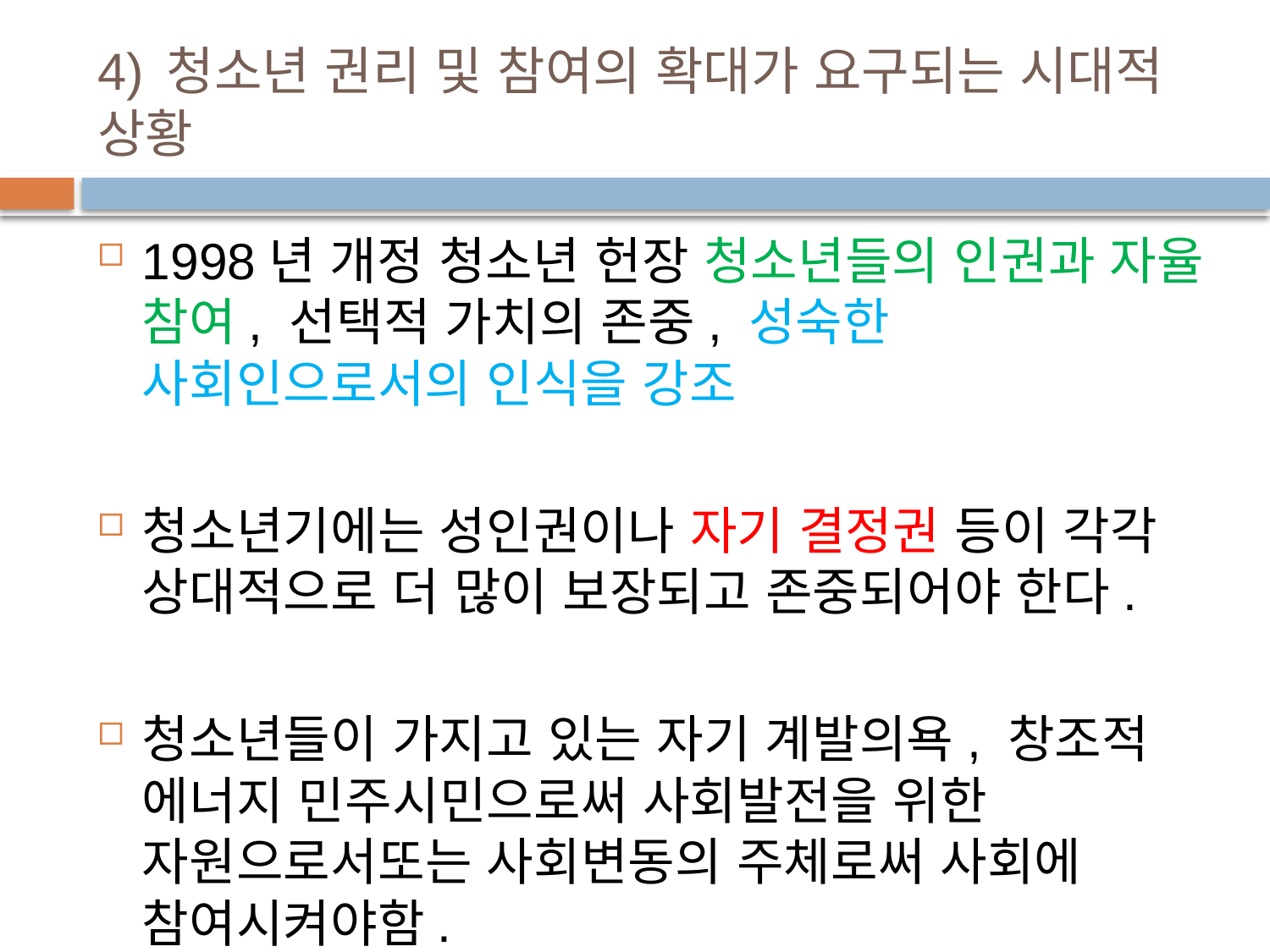

# 4) 청소년 권리 및 참여의 확대가 요구되는 시대적 상황
1998년 개정 청소년 헌장 청소년들의 인권과 자율 참여, 선택적 가치의 존중, 성숙한 사회인으로서의 인식을 강조

청소년기에는 성인권이나 자기 결정권 등이 각각 상대적으로 더 많이 보장되고 존중되어야 한다.

청소년들이 가지고 있는 자기 계발의욕, 창조적 에너지 민주시민으로써 사회발전을 위한 자원으로서또는 사회변동의 주체로써 사회에 참여시켜야함.